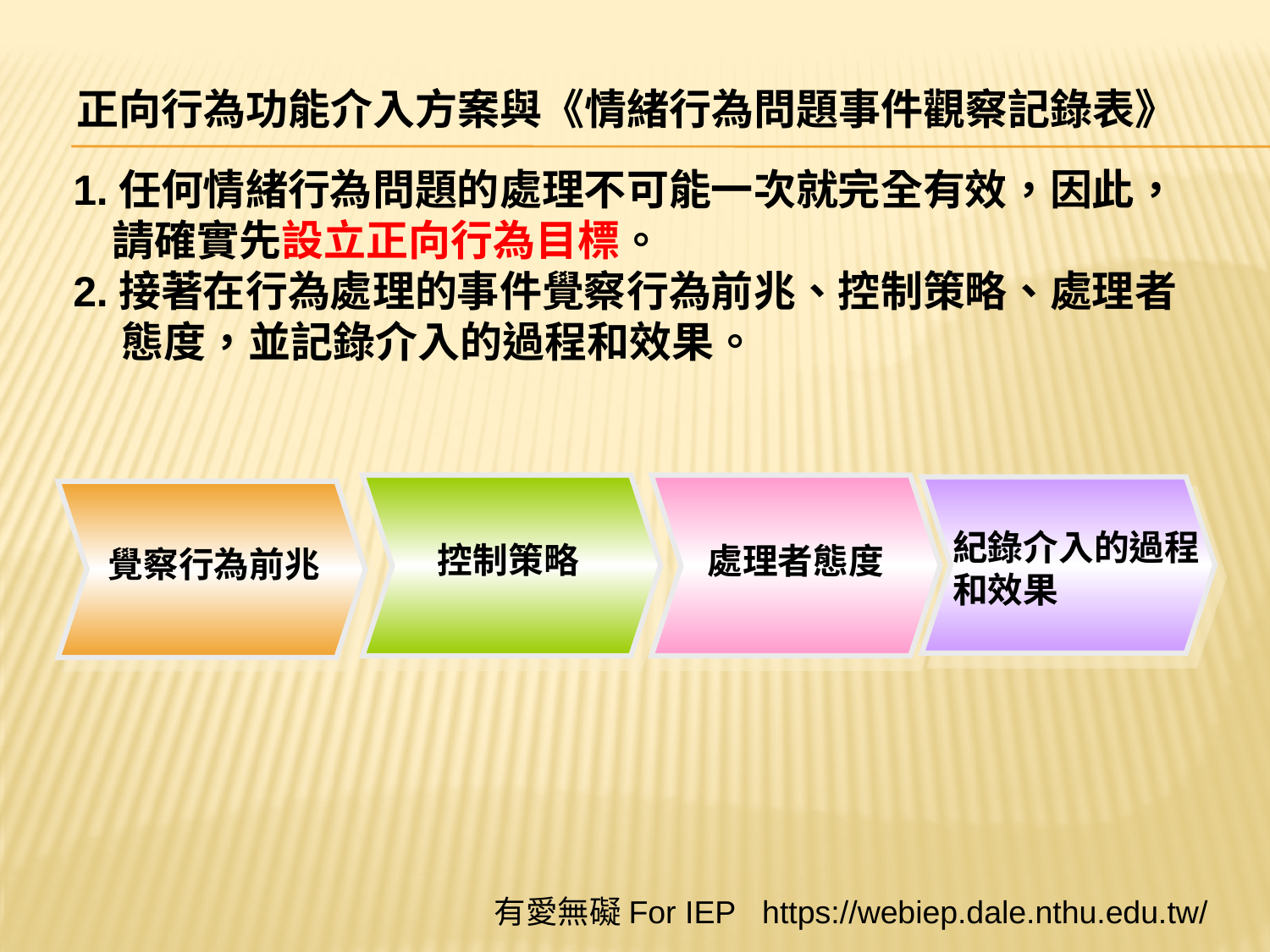

正向行為功能介入方案與《情緒行為問題事件觀察記錄表》
1.任何情緒行為問題的處理不可能一次就完全有效，因此，
   請確實先設立正向行為目標。
2.接著在行為處理的事件覺察行為前兆、控制策略、處理者
    態度，並記錄介入的過程和效果。

紀錄介入的過程
和效果
控制策略
處理者態度
覺察行為前兆
有愛無礙For IEP   https://webiep.dale.nthu.edu.tw/